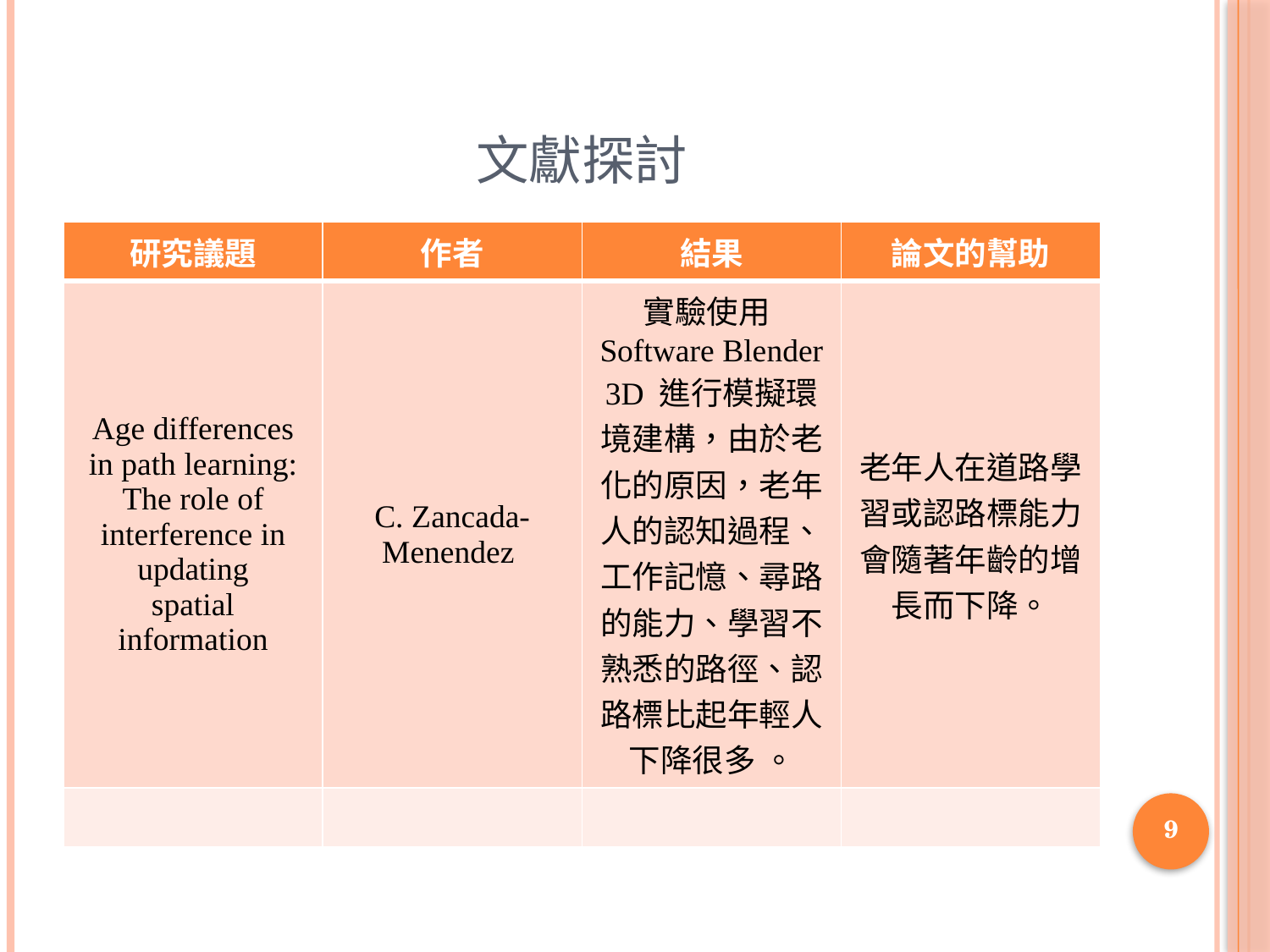

# 文獻探討
| 研究議題 | 作者 | 結果 | 論文的幫助 |
| --- | --- | --- | --- |
| Age differences in path learning: The role of interference in updating spatial information | C. Zancada-Menendez | 實驗使用Software Blender 3D 進行模擬環境建構，由於老化的原因，老年人的認知過程、工作記憶、尋路的能力、學習不熟悉的路徑、認路標比起年輕人下降很多 。 | 老年人在道路學習或認路標能力會隨著年齡的增長而下降。 |
|  |  |  |  |
9